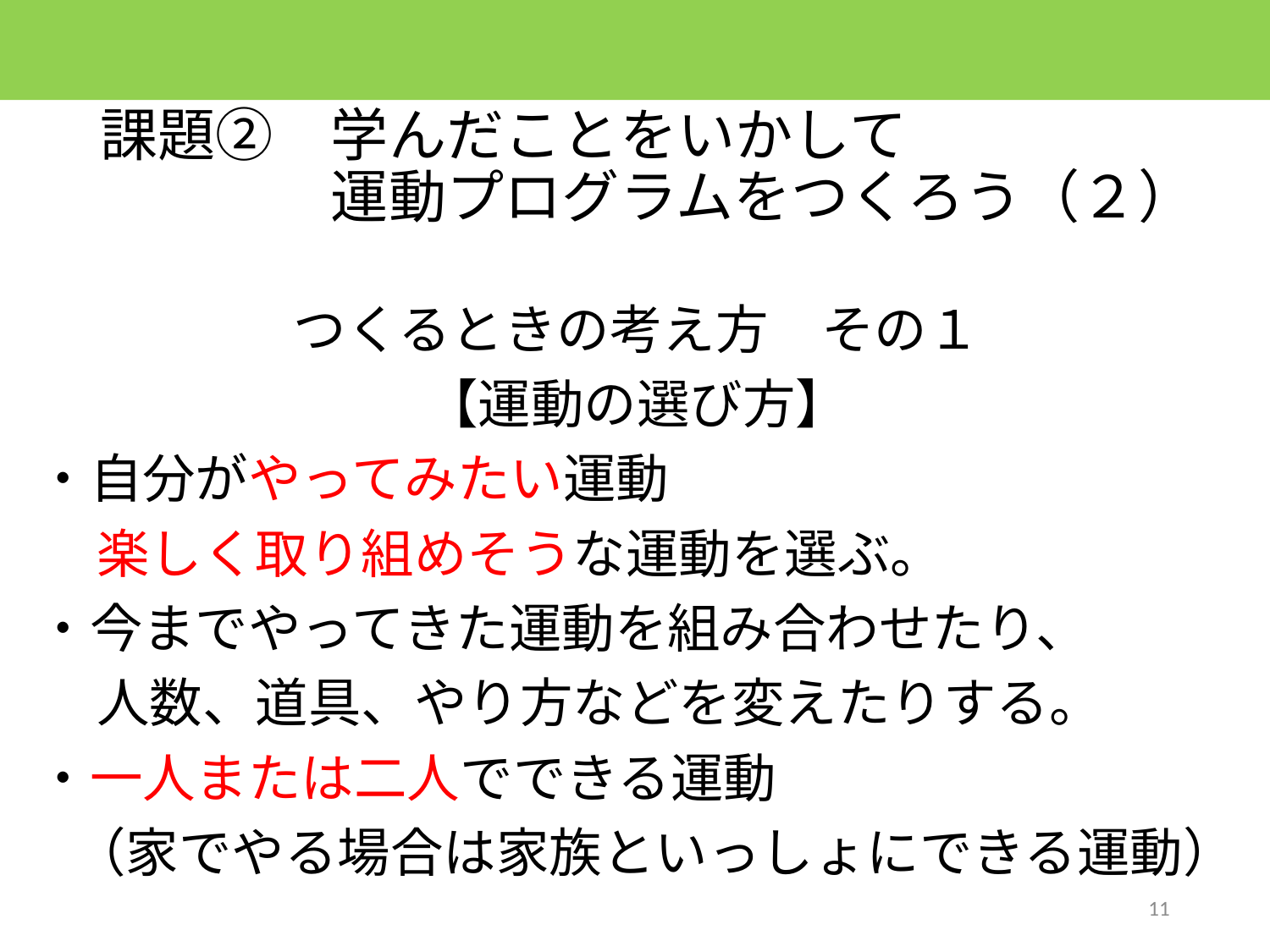

# 課題②　学んだことをいかして 　　　　運動プログラムをつくろう（２）
つくるときの考え方　その１
【運動の選び方】
・自分がやってみたい運動
    楽しく取り組めそうな運動を選ぶ。
・今までやってきた運動を組み合わせたり、
    人数、道具、やり方などを変えたりする。
・一人または二人でできる運動
  （家でやる場合は家族といっしょにできる運動）

11